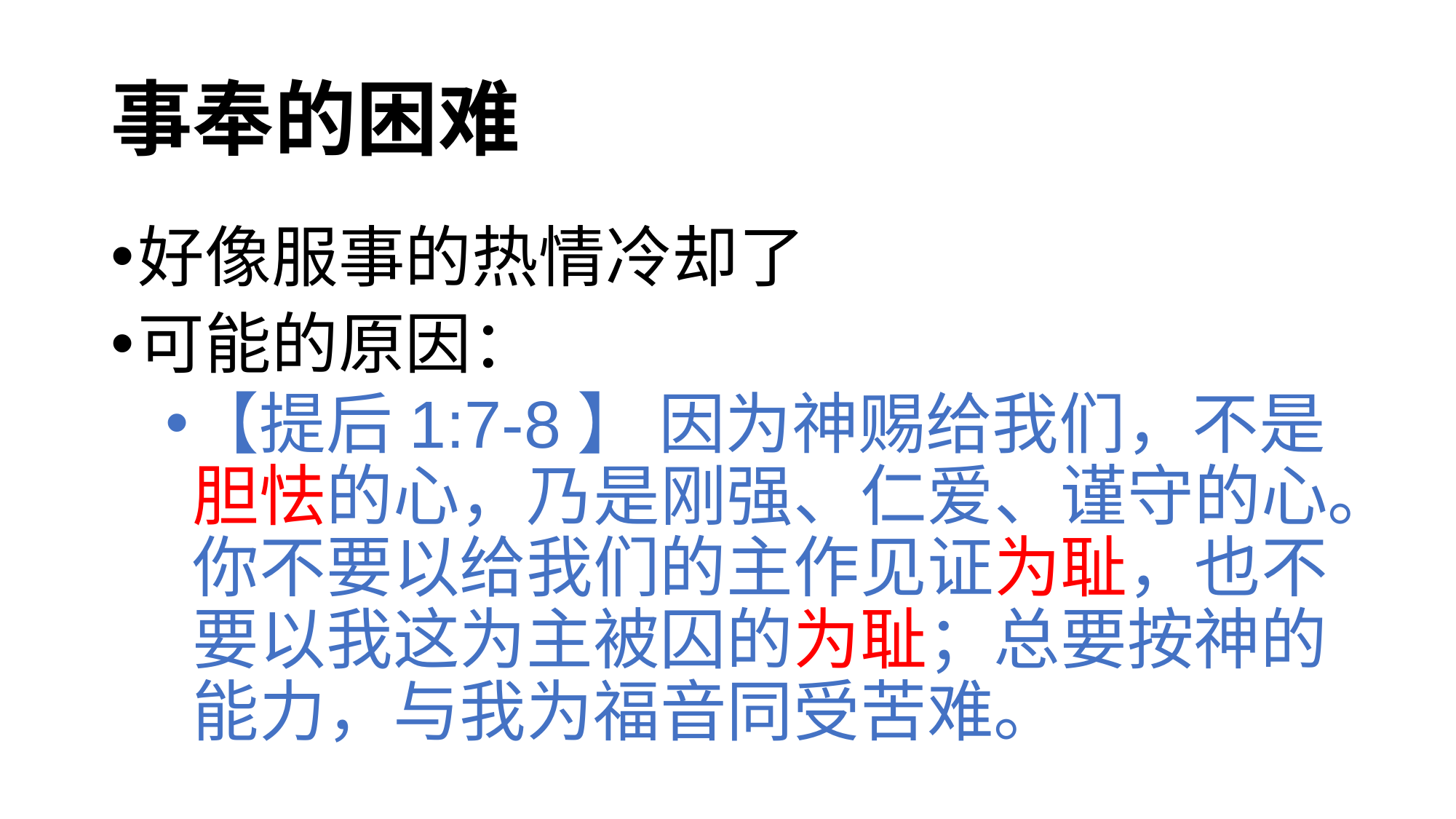

# 事奉的困难
好像服事的热情冷却了
可能的原因：
【提后1:7-8】 因为神赐给我们，不是胆怯的心，乃是刚强、仁爱、谨守的心。你不要以给我们的主作见证为耻，也不要以我这为主被囚的为耻；总要按神的能力，与我为福音同受苦难。